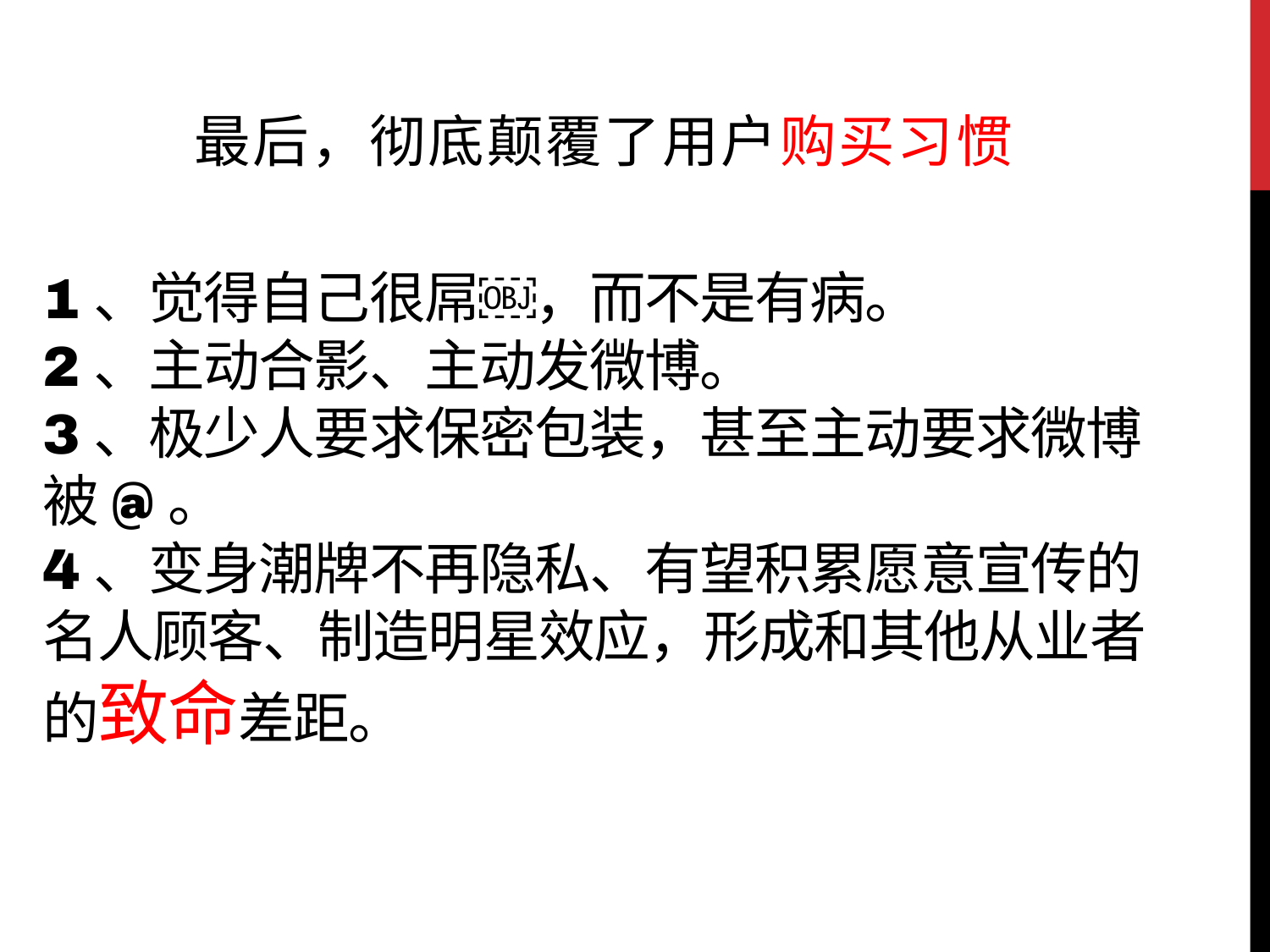

最后，彻底颠覆了用户购买习惯
# 1、觉得自己很屌￼，而不是有病。 2、主动合影、主动发微博。 3、极少人要求保密包装，甚至主动要求微博被@。 4、变身潮牌不再隐私、有望积累愿意宣传的名人顾客、制造明星效应，形成和其他从业者的致命差距。